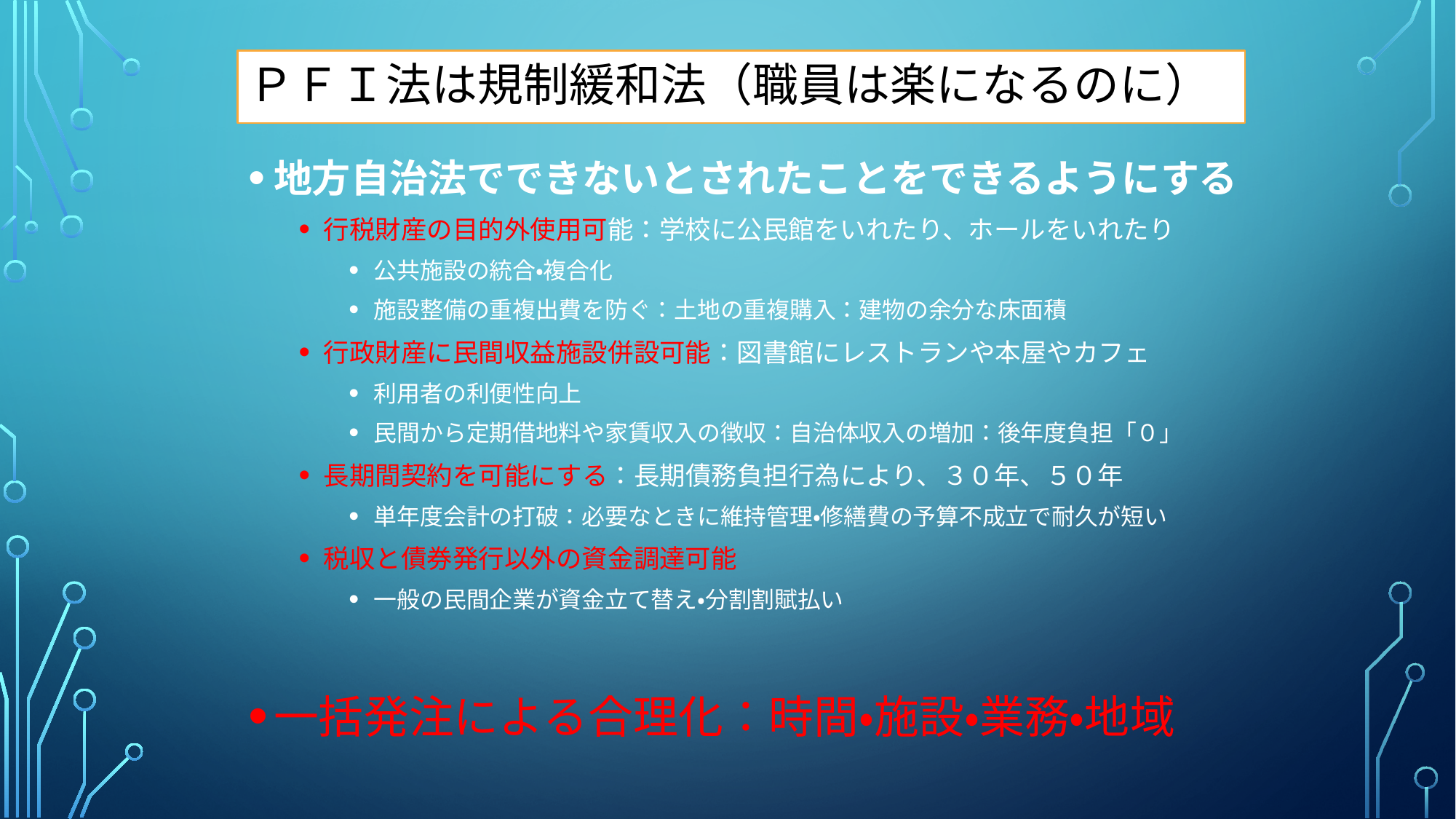

# ＰＦＩ法は規制緩和法（職員は楽になるのに）
地方自治法でできないとされたことをできるようにする
行税財産の目的外使用可能：学校に公民館をいれたり、ホールをいれたり
公共施設の統合・複合化
施設整備の重複出費を防ぐ：土地の重複購入：建物の余分な床面積
行政財産に民間収益施設併設可能：図書館にレストランや本屋やカフェ
利用者の利便性向上
民間から定期借地料や家賃収入の徴収：自治体収入の増加：後年度負担「０」
長期間契約を可能にする：長期債務負担行為により、３０年、５０年
単年度会計の打破：必要なときに維持管理・修繕費の予算不成立で耐久が短い
税収と債券発行以外の資金調達可能
一般の民間企業が資金立て替え・分割割賦払い

一括発注による合理化：時間・施設・業務・地域